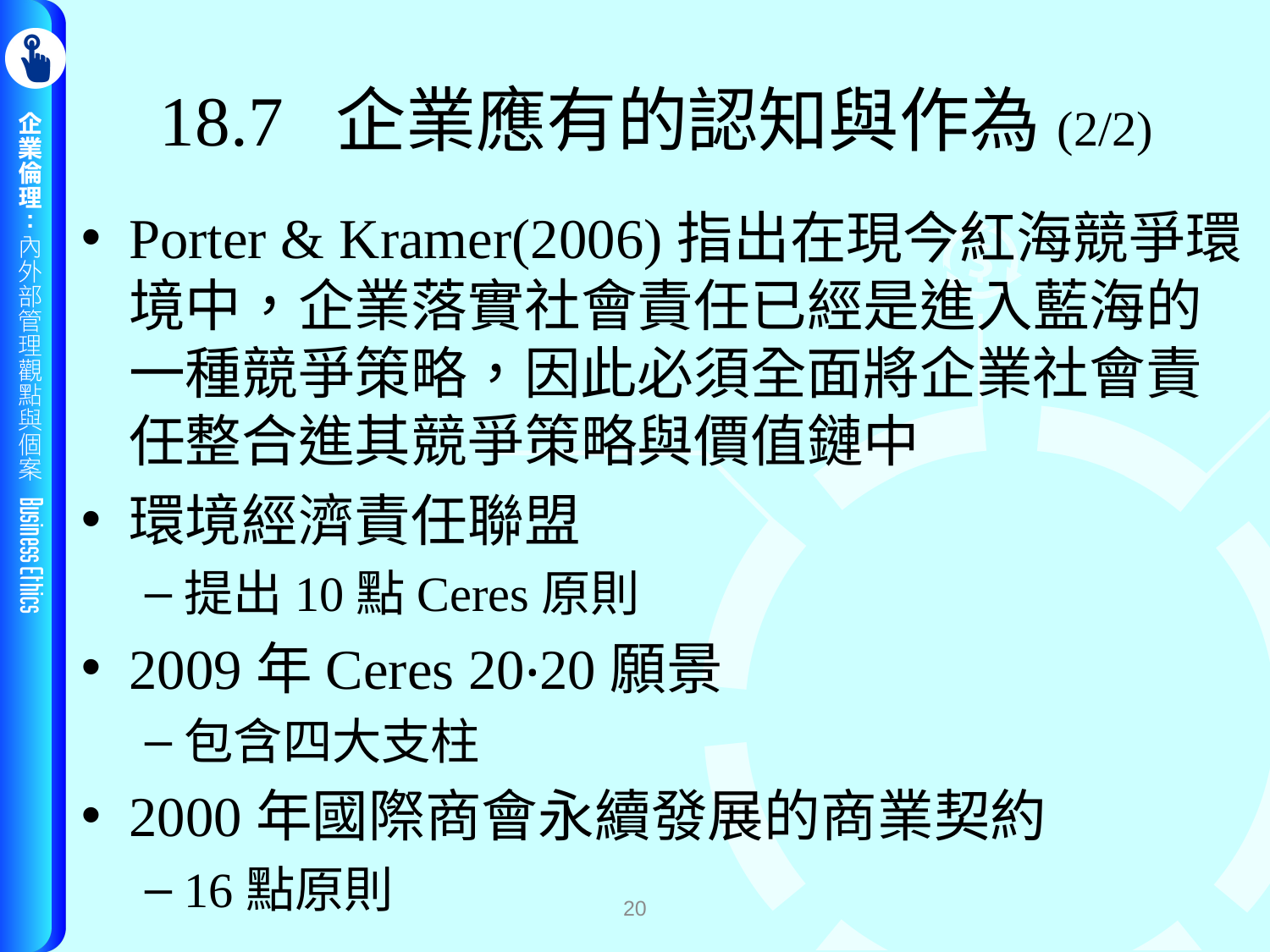

# 18.7  企業應有的認知與作為(2/2)
Porter & Kramer(2006)指出在現今紅海競爭環境中，企業落實社會責任已經是進入藍海的一種競爭策略，因此必須全面將企業社會責任整合進其競爭策略與價值鏈中
環境經濟責任聯盟
提出10點Ceres原則
2009年Ceres 20‧20願景
包含四大支柱
2000年國際商會永續發展的商業契約
16點原則
20